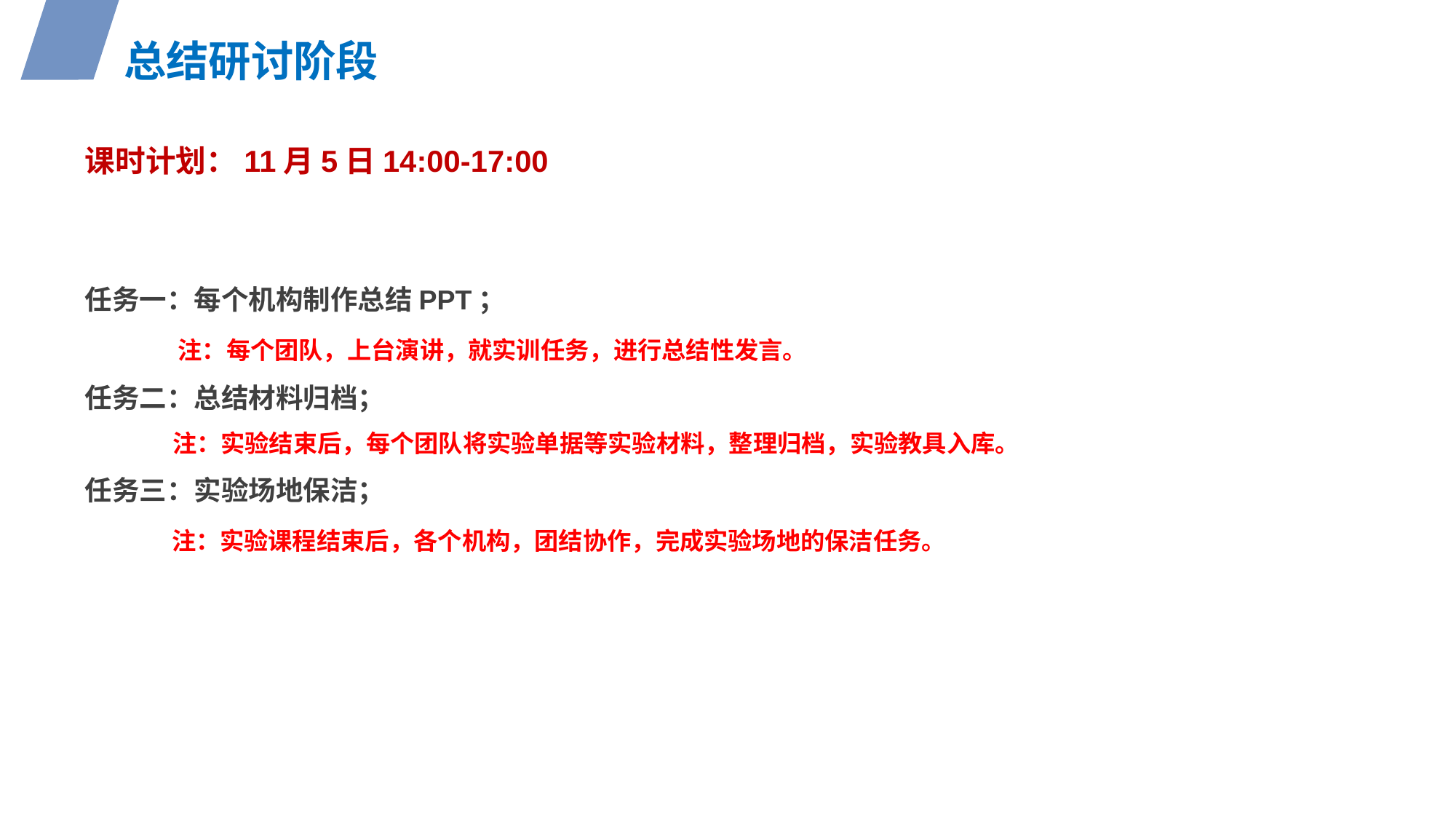

总结研讨阶段
课时计划：11月5日14:00-17:00
任务一：每个机构制作总结PPT；
              注：每个团队，上台演讲，就实训任务，进行总结性发言。
任务二：总结材料归档；
               注：实验结束后，每个团队将实验单据等实验材料，整理归档，实验教具入库。
任务三：实验场地保洁；
             注：实验课程结束后，各个机构，团结协作，完成实验场地的保洁任务。